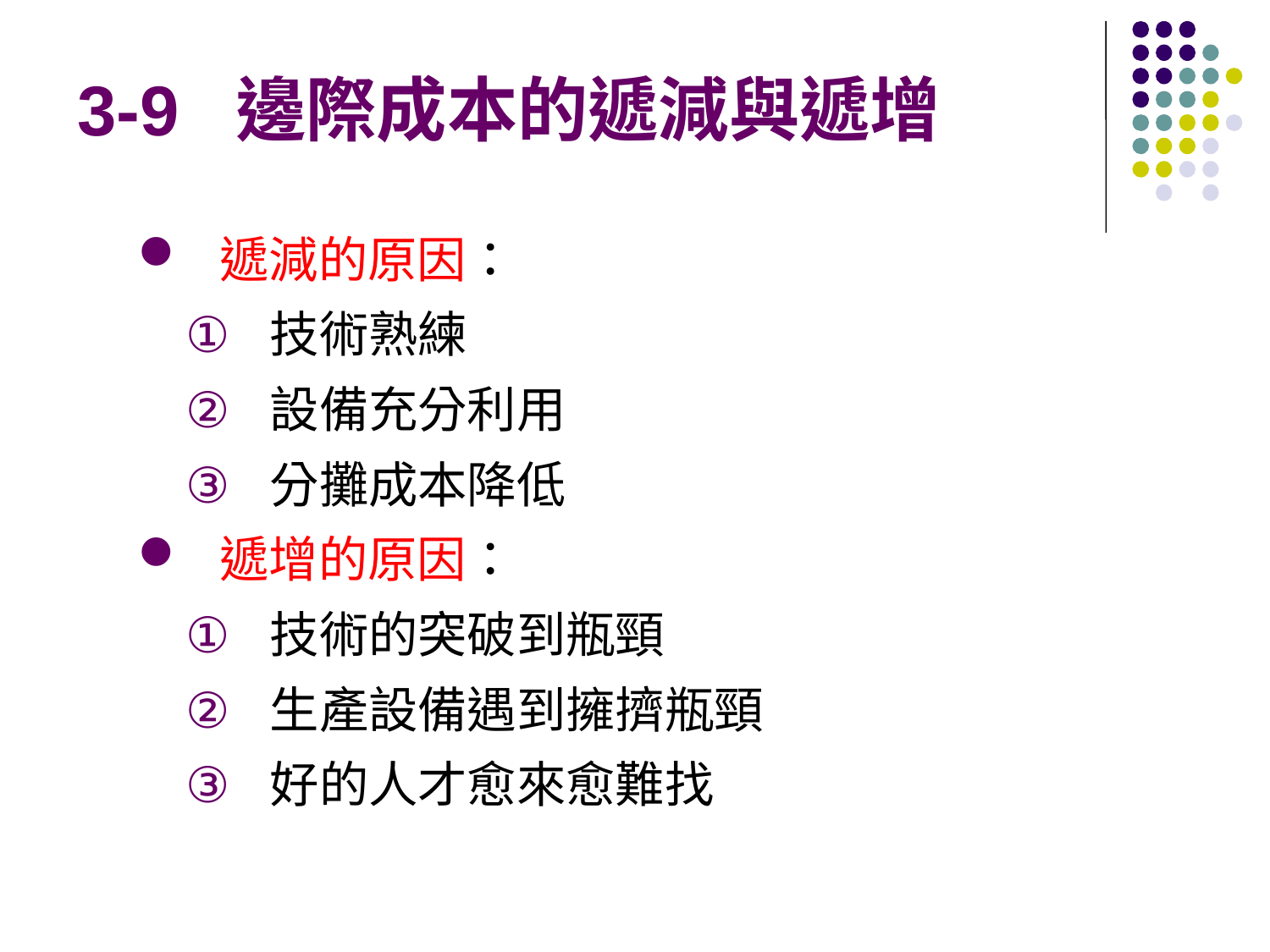

# 3-9  邊際成本的遞減與遞增
遞減的原因：
技術熟練
設備充分利用
分攤成本降低
遞增的原因：
技術的突破到瓶頸
生產設備遇到擁擠瓶頸
好的人才愈來愈難找